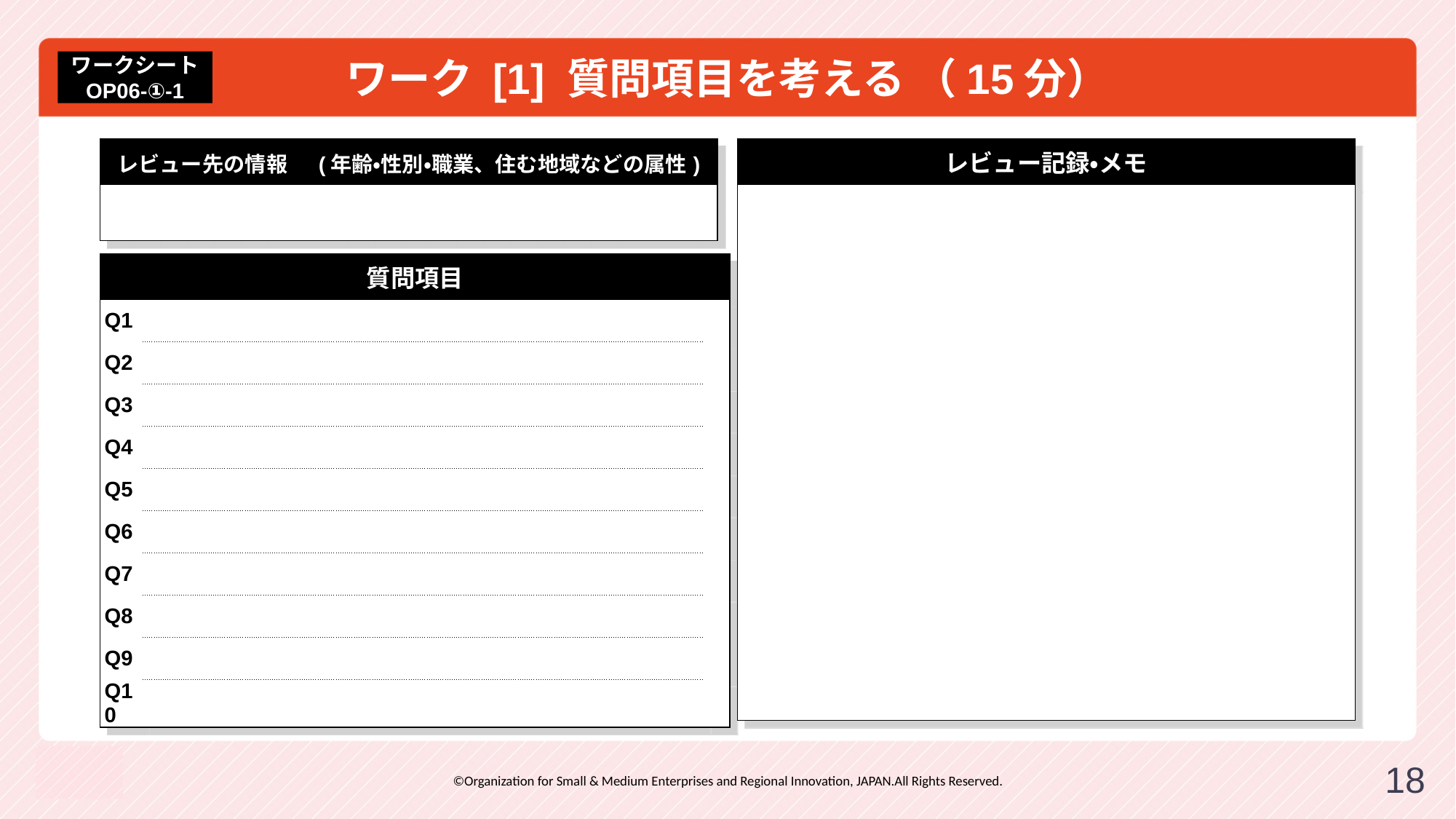

# ワーク [1] 質問項目を考える （15分）
ワークシート
OP06-①-1
| レビュー先の情報　(年齢・性別・職業、住む地域などの属性) |
| --- |
|  |
| レビュー記録・メモ |
| --- |
|  |
| 質問項目 |  |  |
| --- | --- | --- |
| Q1 |  |  |
| Q2 |  |  |
| Q3 |  |  |
| Q4 |  |  |
| Q5 |  |  |
| Q6 |  |  |
| Q7 |  |  |
| Q8 |  |  |
| Q9 |  |  |
| Q10 |  |  |